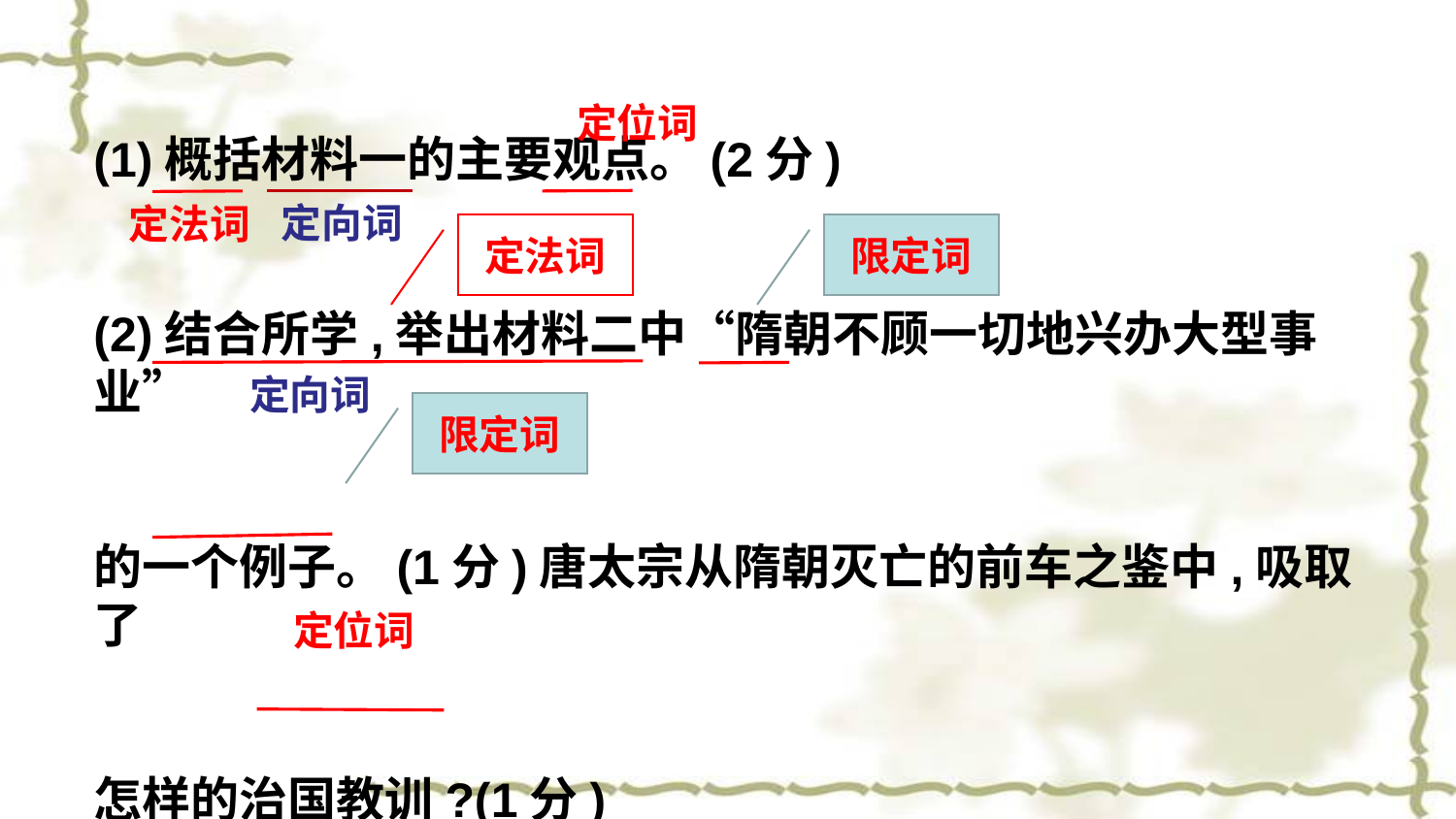

定位词
(1)概括材料一的主要观点。(2分)

(2)结合所学,举出材料二中“隋朝不顾一切地兴办大型事业”

的一个例子。(1分)唐太宗从隋朝灭亡的前车之鉴中,吸取了

怎样的治国教训?(1分)
定向词
定法词
定法词
限定词
定向词
限定词
定位词